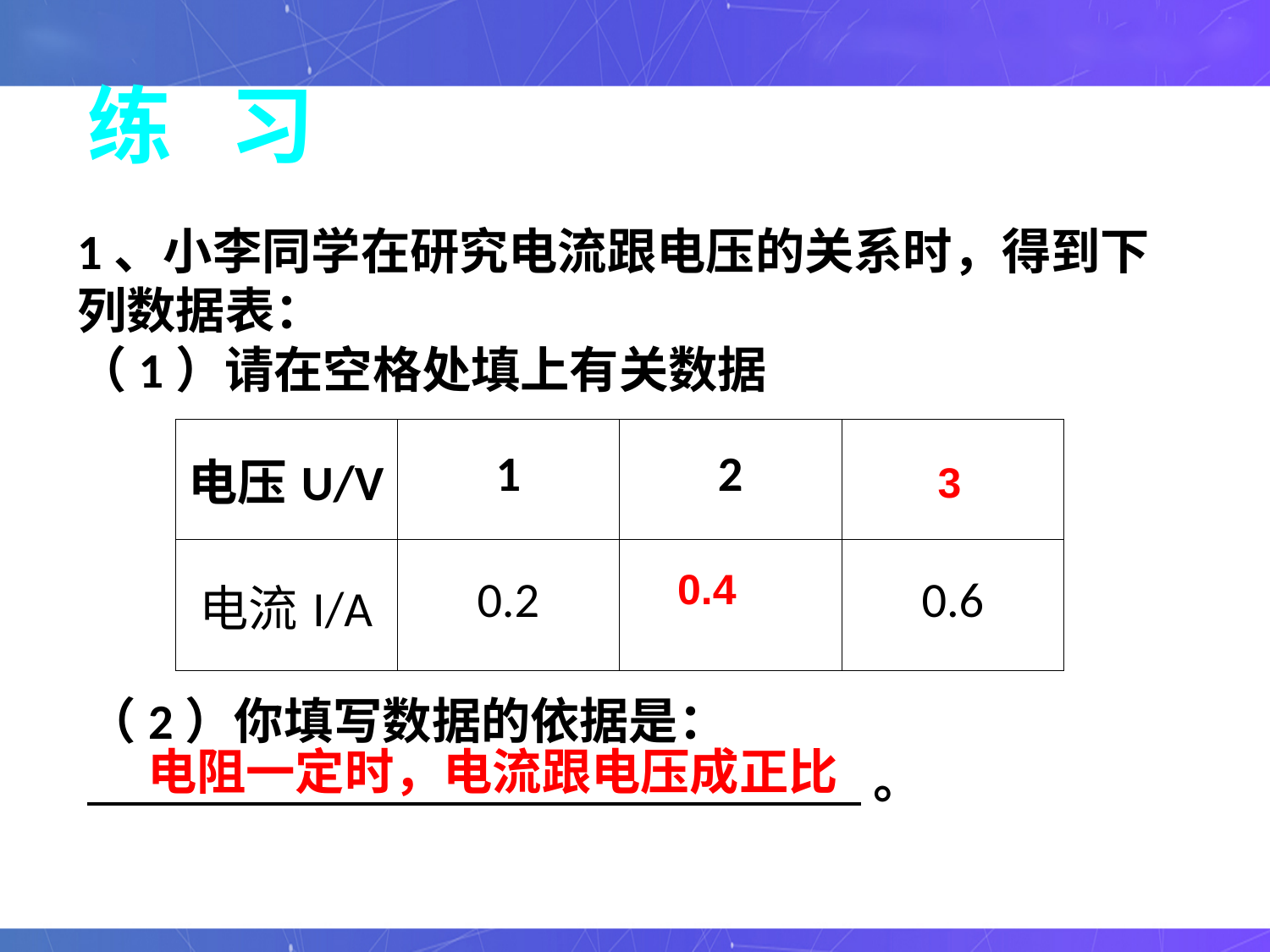

练   习
1、小李同学在研究电流跟电压的关系时，得到下列数据表：
（1）请在空格处填上有关数据
| 电压U/V | 1 | 2 |  |
| --- | --- | --- | --- |
| 电流Ι/A | 0.2 |  | 0.6 |
3
0.4
（2）你填写数据的依据是：
                                                                     。
电阻一定时，电流跟电压成正比